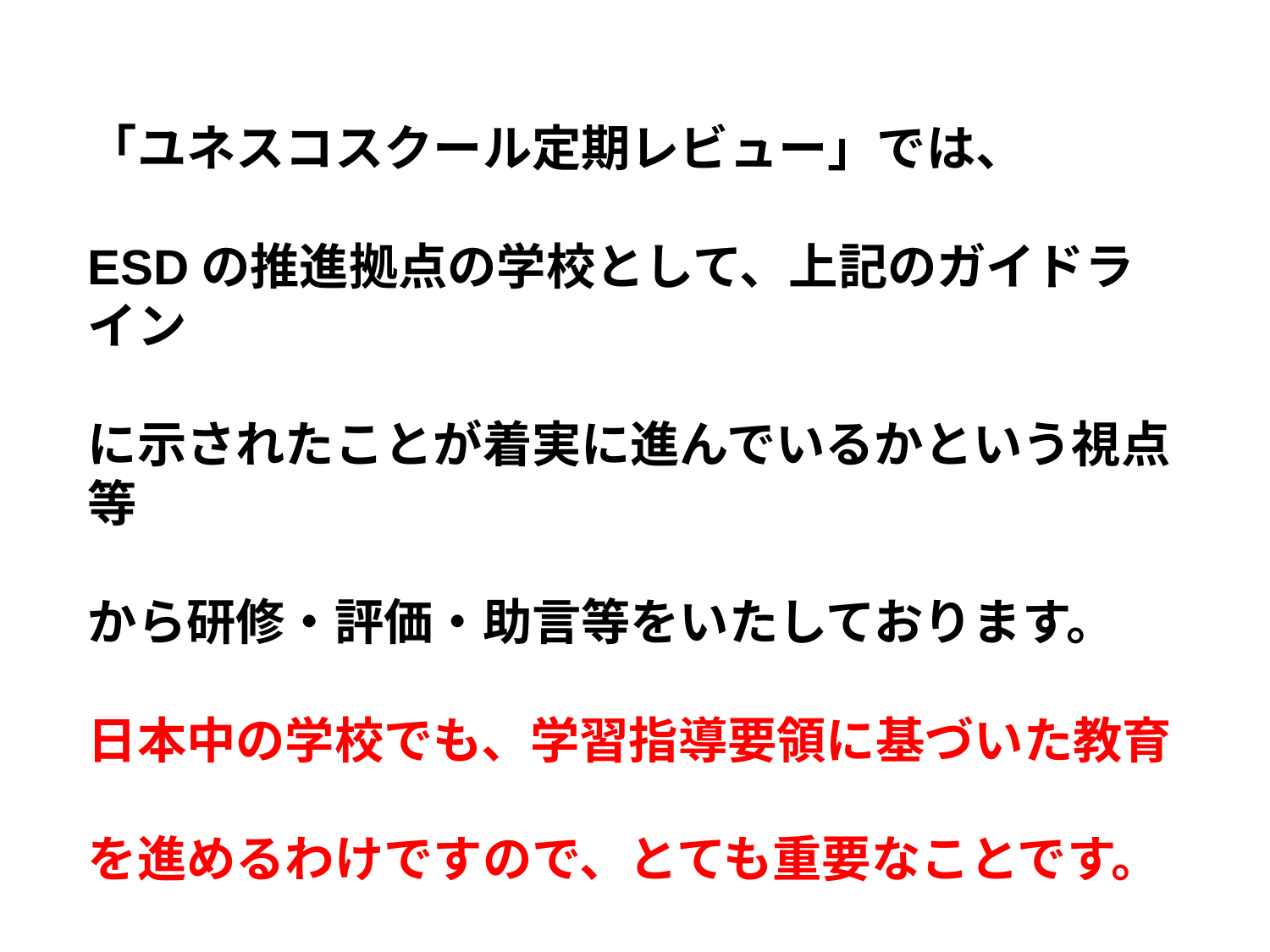

「ユネスコスクール定期レビュー」では、

ESDの推進拠点の学校として、上記のガイドライン

に示されたことが着実に進んでいるかという視点等

から研修・評価・助言等をいたしております。

日本中の学校でも、学習指導要領に基づいた教育

を進めるわけですので、とても重要なことです。